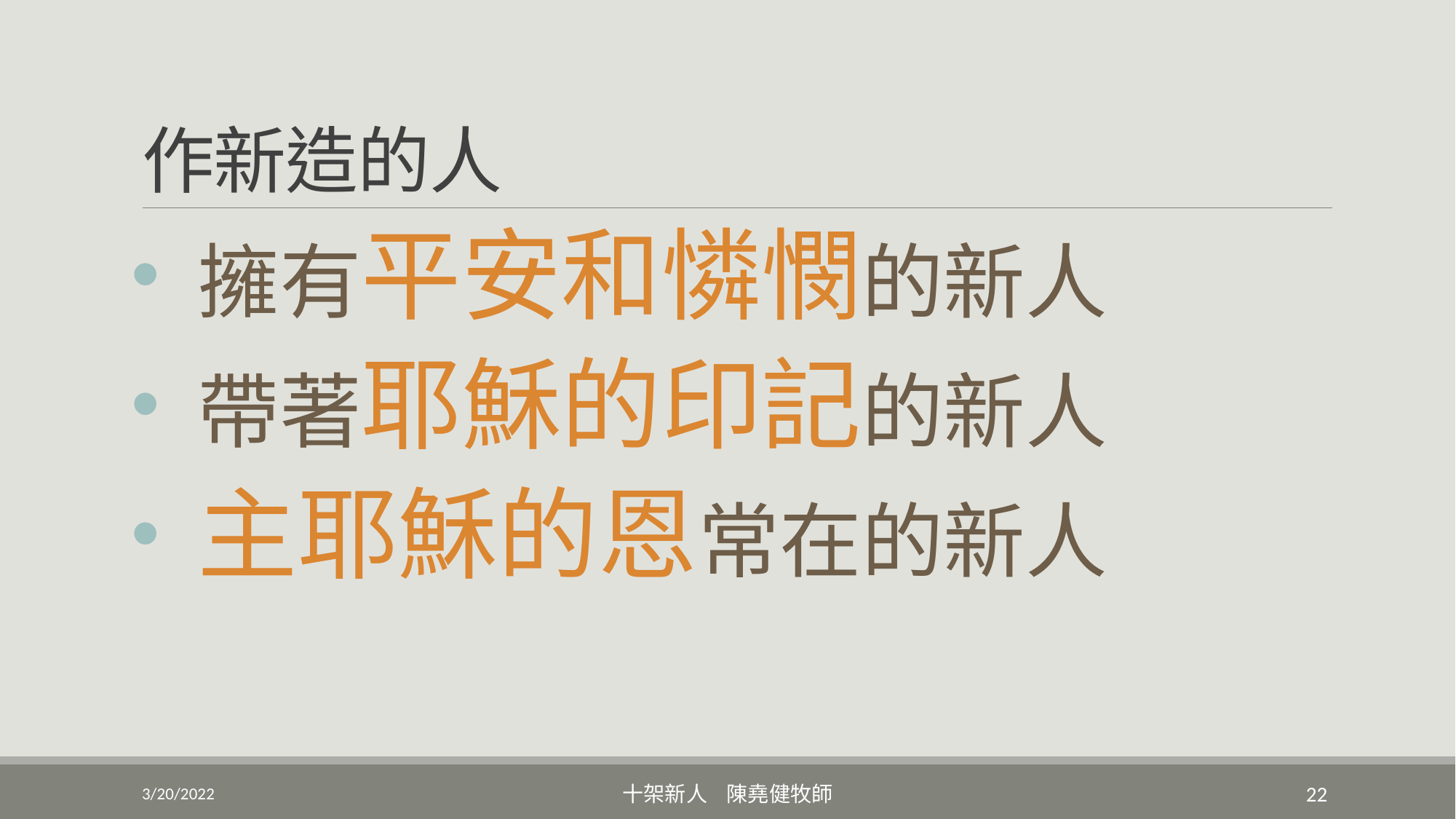

# 作新造的人
 擁有平安和憐憫的新人
 帶著耶穌的印記的新人
 主耶穌的恩常在的新人
3/20/2022
十架新人    陳堯健牧師
22